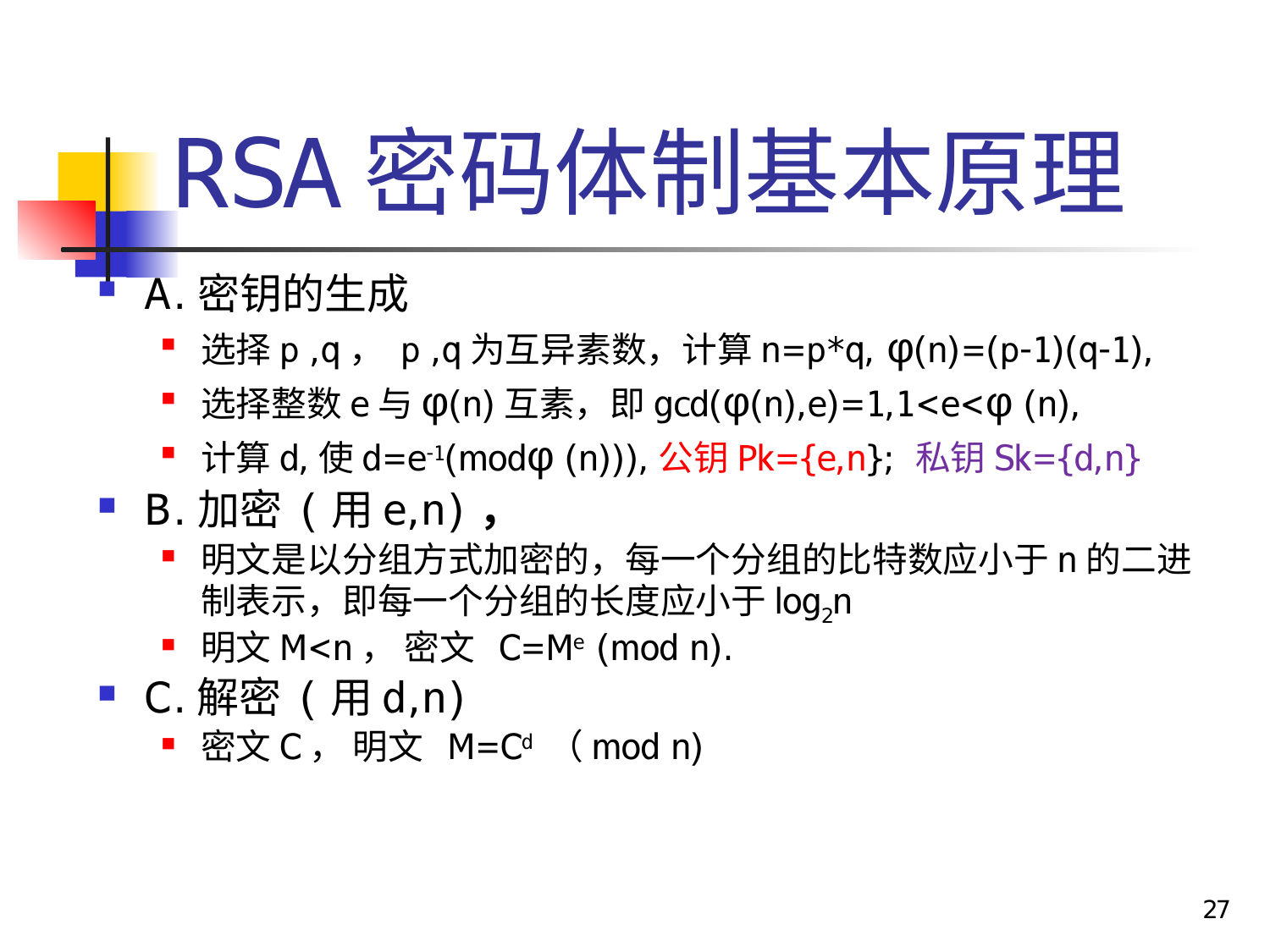

# RSA密码体制基本原理
A.密钥的生成
选择p ,q， p ,q为互异素数，计算n=p*q, φ(n)=(p-1)(q-1),
选择整数e与φ(n)互素，即gcd(φ(n),e)=1,1<e<φ (n),
计算d,使d=e-1(modφ (n))),公钥Pk={e,n}; 私钥Sk={d,n}
B.加密 (用e,n)，
明文是以分组方式加密的，每一个分组的比特数应小于n的二进制表示，即每一个分组的长度应小于log2n
明文M<n， 密文  C=Me  (mod n).
C.解密 (用d,n)
密文C， 明文  M=Cd （mod n)
27